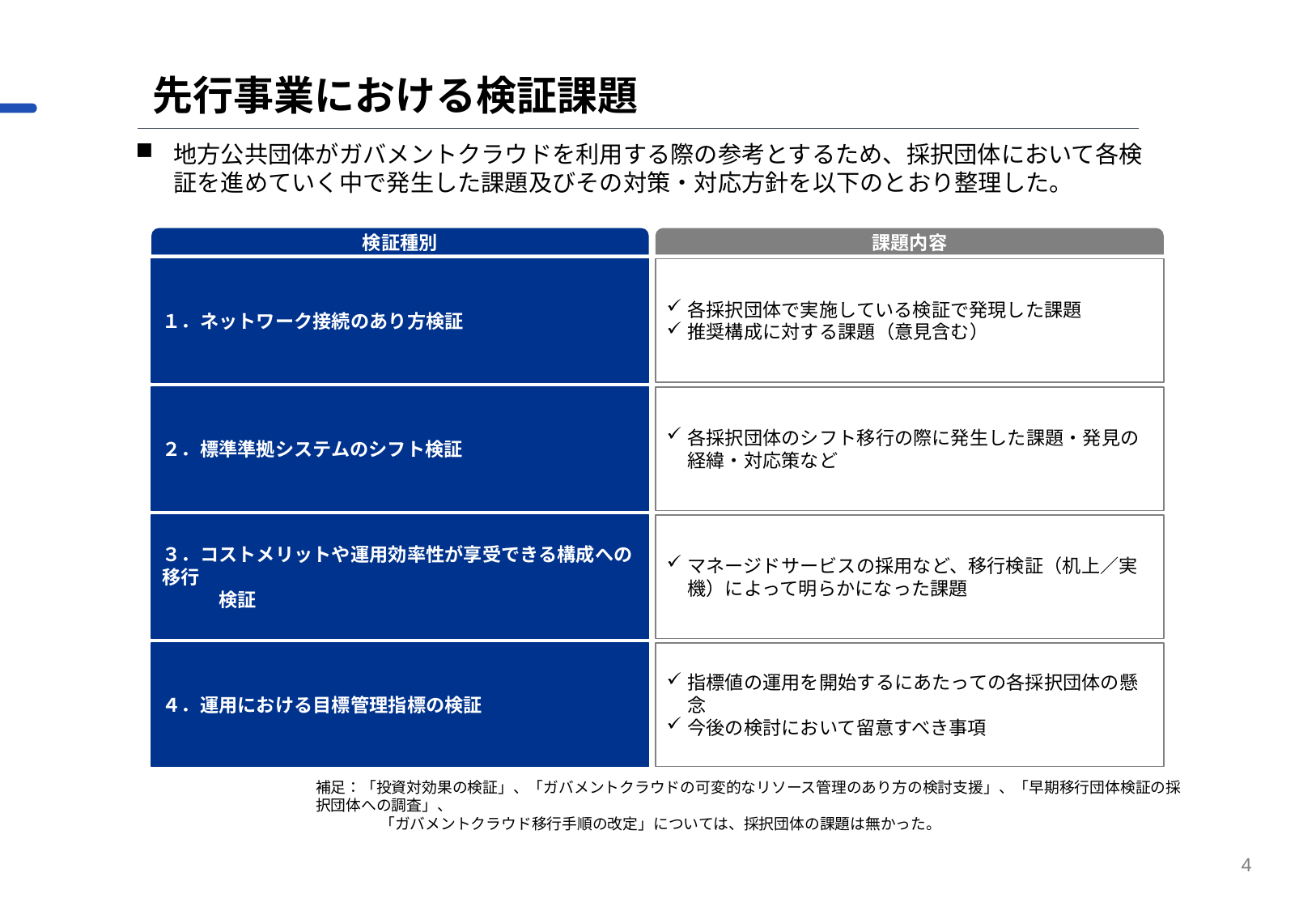

先行事業における検証課題
地方公共団体がガバメントクラウドを利用する際の参考とするため、採択団体において各検証を進めていく中で発生した課題及びその対策・対応方針を以下のとおり整理した。
検証種別
課題内容
１．ネットワーク接続のあり方検証
各採択団体で実施している検証で発現した課題
推奨構成に対する課題（意見含む）
２．標準準拠システムのシフト検証
各採択団体のシフト移行の際に発生した課題・発見の経緯・対応策など
３．コストメリットや運用効率性が享受できる構成への移行
　　　検証
マネージドサービスの採用など、移行検証（机上／実機）によって明らかになった課題
４．運用における目標管理指標の検証
指標値の運用を開始するにあたっての各採択団体の懸念
今後の検討において留意すべき事項
補足：「投資対効果の検証」、「ガバメントクラウドの可変的なリソース管理のあり方の検討支援」、「早期移行団体検証の採択団体への調査」、
　　　　 「ガバメントクラウド移行手順の改定」については、採択団体の課題は無かった。
4